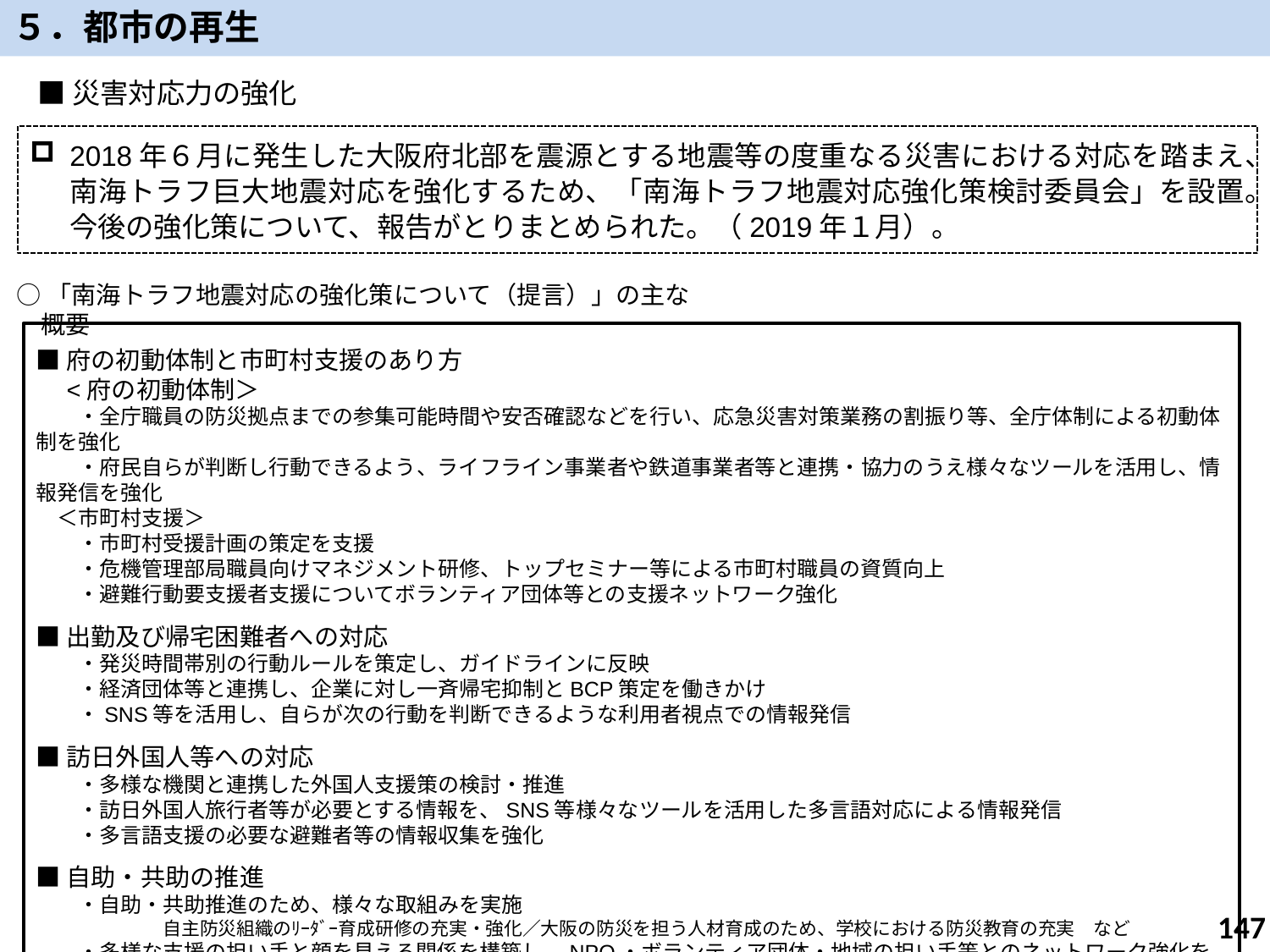

５．都市の再生
■災害対応力の強化
2018年６月に発生した大阪府北部を震源とする地震等の度重なる災害における対応を踏まえ、南海トラフ巨大地震対応を強化するため、「南海トラフ地震対応強化策検討委員会」を設置。今後の強化策について、報告がとりまとめられた。（2019年１月）。
○「南海トラフ地震対応の強化策について（提言）」の主な概要
■府の初動体制と市町村支援のあり方
　<府の初動体制＞
　　・全庁職員の防災拠点までの参集可能時間や安否確認などを行い、応急災害対策業務の割振り等、全庁体制による初動体制を強化
　　・府民自らが判断し行動できるよう、ライフライン事業者や鉄道事業者等と連携・協力のうえ様々なツールを活用し、情報発信を強化
　＜市町村支援＞
　　・市町村受援計画の策定を支援
　　・危機管理部局職員向けマネジメント研修、トップセミナー等による市町村職員の資質向上
　　・避難行動要支援者支援についてボランティア団体等との支援ネットワーク強化
■出勤及び帰宅困難者への対応
　　・発災時間帯別の行動ルールを策定し、ガイドラインに反映
　　・経済団体等と連携し、企業に対し一斉帰宅抑制とBCP策定を働きかけ
　　・SNS等を活用し、自らが次の行動を判断できるような利用者視点での情報発信
■訪日外国人等への対応
　　・多様な機関と連携した外国人支援策の検討・推進
　　・訪日外国人旅行者等が必要とする情報を、SNS等様々なツールを活用した多言語対応による情報発信
　　・多言語支援の必要な避難者等の情報収集を強化
■自助・共助の推進
　　・自助・共助推進のため、様々な取組みを実施
	自主防災組織のﾘｰﾀﾞｰ育成研修の充実・強化／大阪の防災を担う人材育成のため、学校における防災教育の充実　など
　　・多様な支援の担い手と顔を見える関係を構築し、NPO・ボランティア団体・地域の担い手等とのネットワーク強化を推進
147